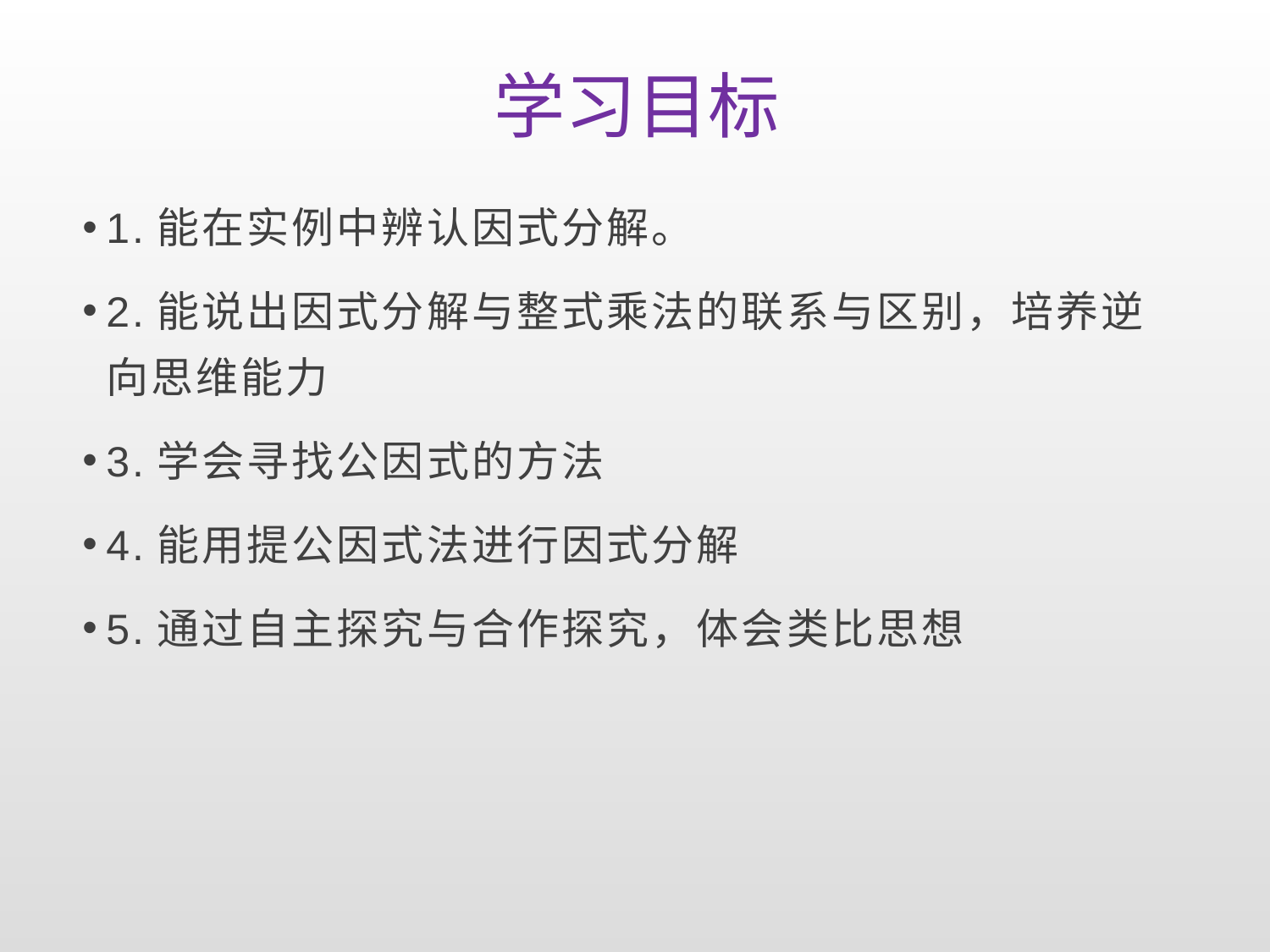

# 学习目标
1.能在实例中辨认因式分解。
2.能说出因式分解与整式乘法的联系与区别，培养逆向思维能力
3.学会寻找公因式的方法
4.能用提公因式法进行因式分解
5.通过自主探究与合作探究，体会类比思想